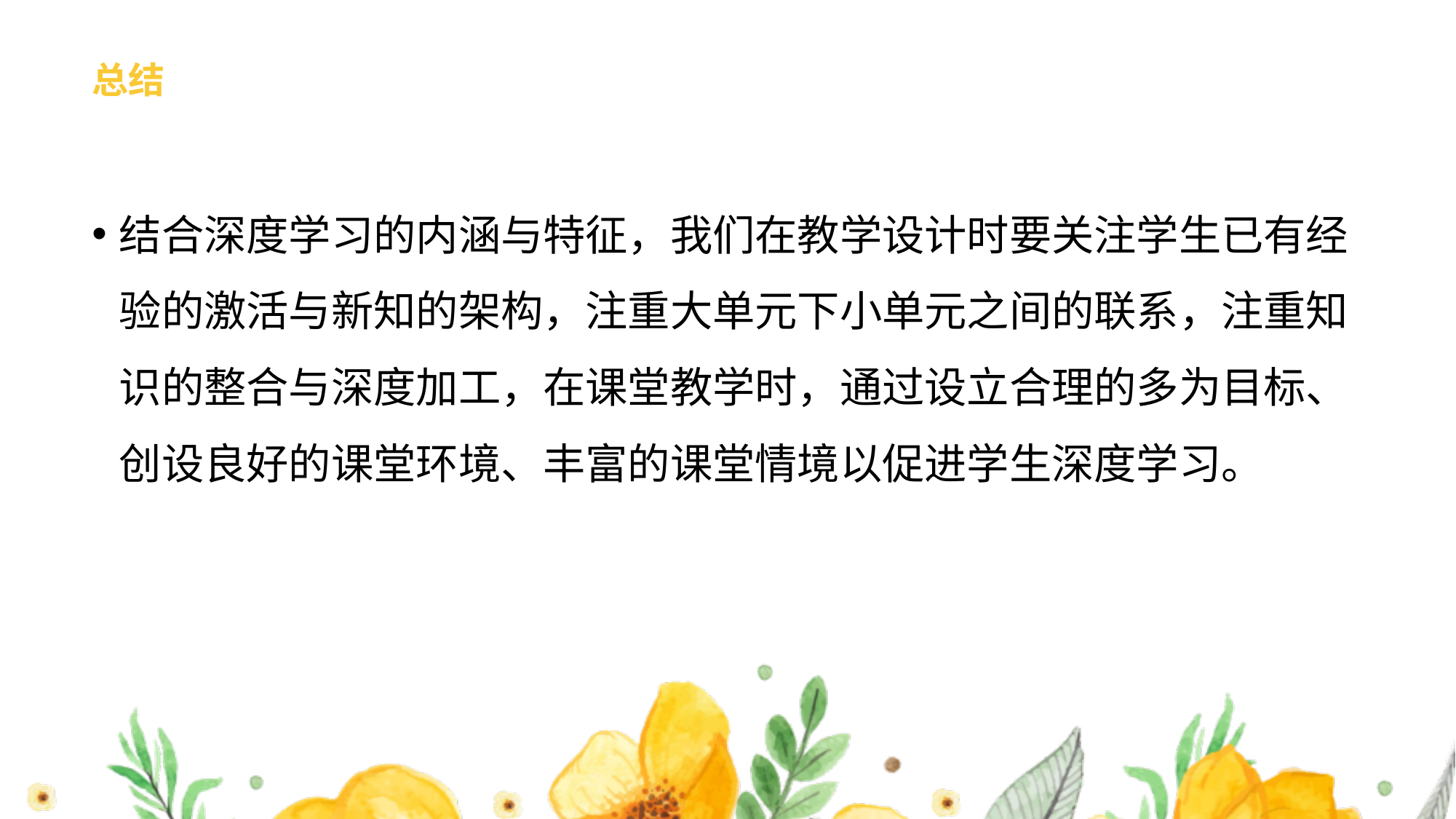

# 总结

结合深度学习的内涵与特征，我们在教学设计时要关注学生已有经验的激活与新知的架构，注重大单元下小单元之间的联系，注重知识的整合与深度加工，在课堂教学时，通过设立合理的多为目标、创设良好的课堂环境、丰富的课堂情境以促进学生深度学习。